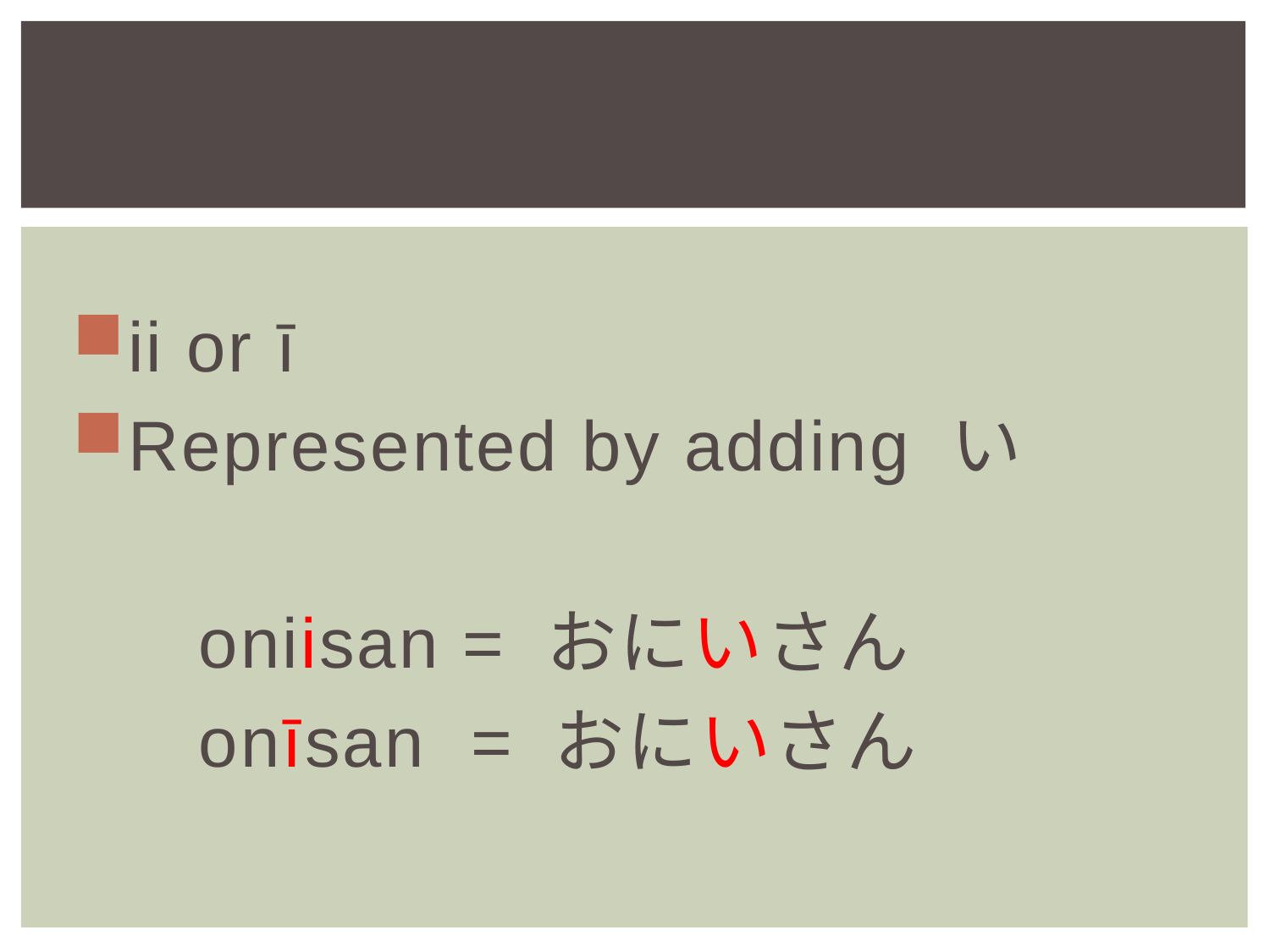

ii or ī
Represented by adding い

	oniisan = おにいさん
	onīsan  = おにいさん